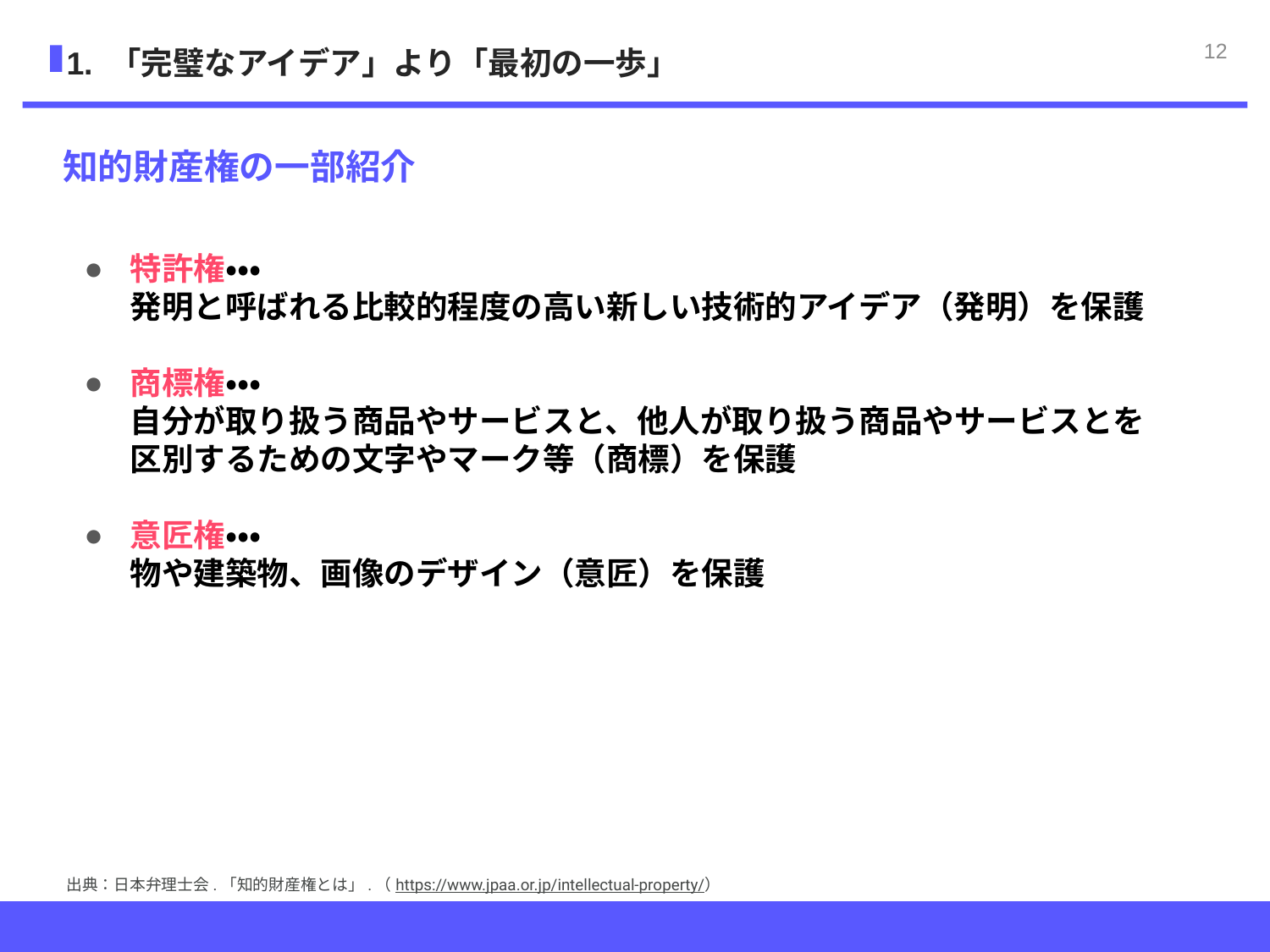

12
1. 「完璧なアイデア」より「最初の一歩」

知的財産権の一部紹介
特許権・・・
発明と呼ばれる比較的程度の高い新しい技術的アイデア（発明）を保護

商標権・・・
自分が取り扱う商品やサービスと、他人が取り扱う商品やサービスとを区別するための文字やマーク等（商標）を保護

意匠権・・・
物や建築物、画像のデザイン（意匠）を保護
出典：日本弁理士会.「知的財産権とは」.（https://www.jpaa.or.jp/intellectual-property/）